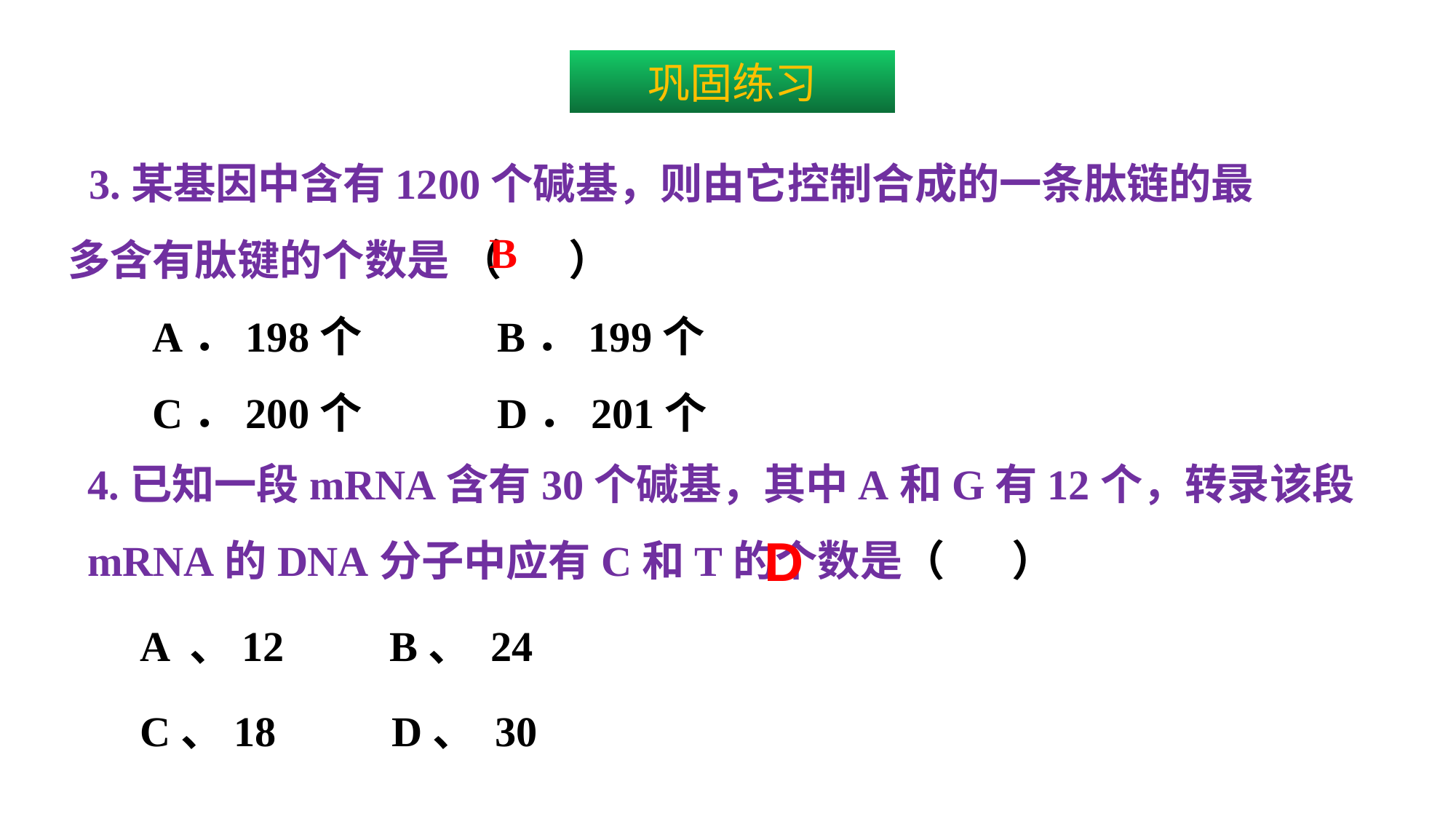

巩固练习
  3.某基因中含有1200个碱基，则由它控制合成的一条肽链的最多含有肽键的个数是 （       ）
        A．198个             B．199个
        C．200个             D．201个
B
4.已知一段mRNA含有30个碱基，其中A和G有12个，转录该段mRNA的DNA分子中应有C和T的个数是（       ）
     A 、12          B、 24
     C、18           D、 30
D